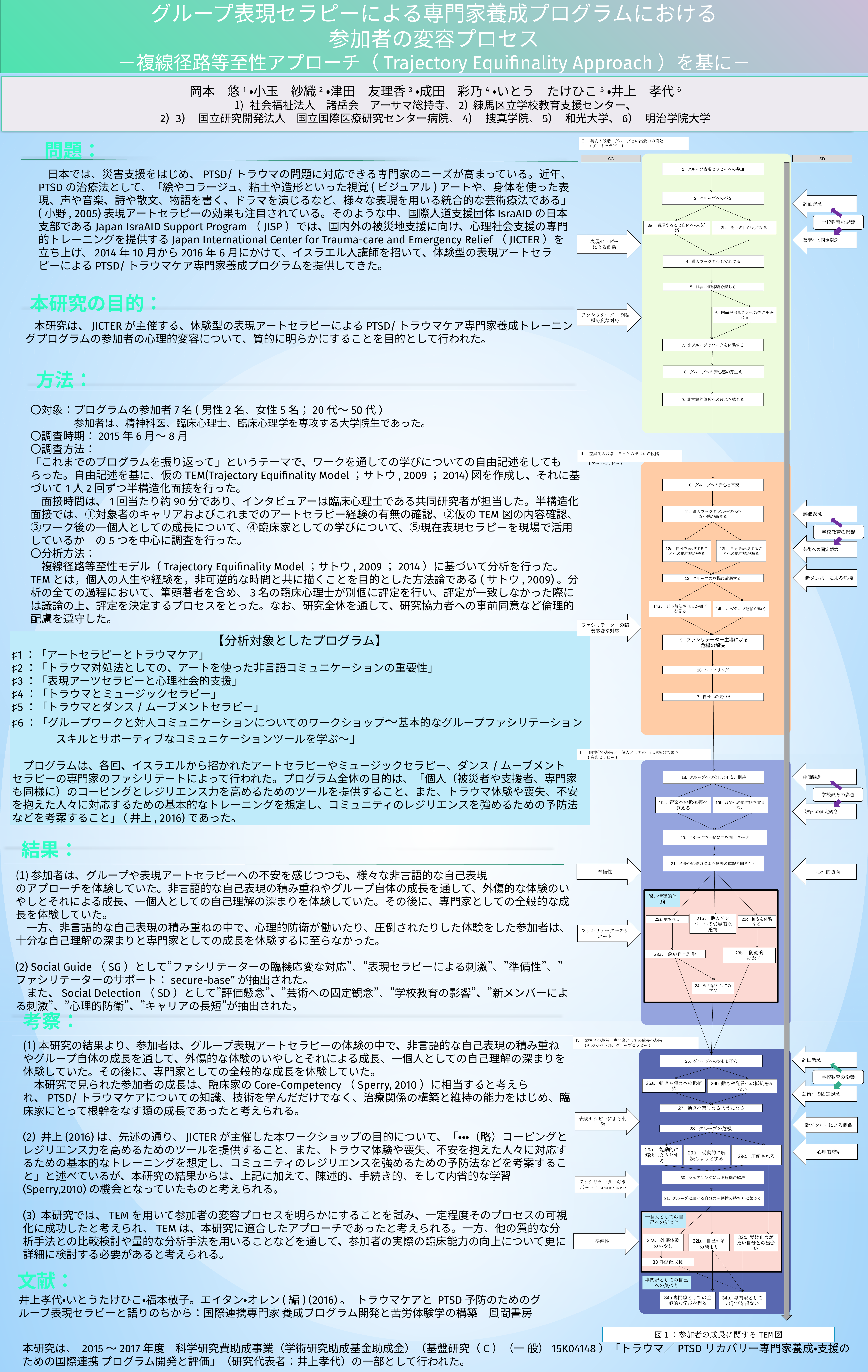

グループ表現セラピーによる専門家養成プログラムにおける
参加者の変容プロセス
－複線径路等至性アプローチ（Trajectory Equifinality Approach）を基に－
岡本　悠1・小玉　紗織2・津田　友理香3・成田　彩乃4・いとう　たけひこ5・井上　孝代6
社会福祉法人　諸岳会　アーサマ総持寺、2) 練馬区立学校教育支援センター、
3)　国立研究開発法人　国立国際医療研究センター病院、4)　捜真学院、5)　和光大学、6)　明治学院大学
問題：

Ⅰ　契約の段階／グループとの出会いの段階
　　(アートセラピー)

SG
SD
1. グループ表現セラピーへの参加
評価懸念
2. グループへの不安

学校教育の影響
3a　表現すること自体への抵抗感
3b　周囲の目が気になる
芸術への固定観念

表現セラピー
による刺激
4. 導入ワークで少し安心する
5. 非言語的体験を楽しむ
ファシリテーターの臨機応変な対応
6. 内面が出ることへの怖さを感じる
7. 小グループのワークを体験する
8. グループへの安心感の芽生え
9. 非言語的体験への疲れを感じる

　日本では、災害支援をはじめ、PTSD/トラウマの問題に対応できる専門家のニーズが高まっている。近年、PTSDの治療法として、「絵やコラージュ、粘土や造形といった視覚(ビジュアル)アートや、身体を使った表現、声や音楽、詩や散文、物語を書く、ドラマを演じるなど、様々な表現を用いる統合的な芸術療法である」(小野, 2005)表現アートセラピーの効果も注目されている。そのような中、国際人道支援団体IsraAIDの日本支部であるJapan IsraAID Support Program（JISP）では、国内外の被災地支援に向け、心理社会支援の専門的トレーニングを提供するJapan International Center for Trauma-care and Emergency Relief（JICTER）を立ち上げ、2014年10月から2016年6月にかけて、イスラエル人講師を招いて、体験型の表現アートセラピーによるPTSD/トラウマケア専門家養成プログラムを提供してきた。
本研究の目的：
　本研究は、JICTERが主催する、体験型の表現アートセラピーによるPTSD/トラウマケア専門家養成トレーニングプログラムの参加者の心理的変容について、質的に明らかにすることを目的として行われた。
方法：
〇対象：プログラムの参加者7名(男性2名、女性5名；20代～50代)
　　　　参加者は、精神科医、臨床心理士、臨床心理学を専攻する大学院生であった。
〇調査時期：2015年6月～8月
〇調査方法：
「これまでのプログラムを振り返って」というテーマで、ワークを通しての学びについての自由記述をしてもらった。自由記述を基に、仮のTEM(Trajectory Equifinality Model；サトウ, 2009；2014)図を作成し、それに基づいて1人2回ずつ半構造化面接を行った。
　面接時間は、1回当たり約90分であり、インタビュアーは臨床心理士である共同研究者が担当した。半構造化面接では、①対象者のキャリアおよびこれまでのアートセラピー経験の有無の確認、②仮のTEM図の内容確認、③ワーク後の一個人としての成長について、④臨床家としての学びについて、⑤現在表現セラピーを現場で活用しているか　の5つを中心に調査を行った。
〇分析方法：
　複線径路等至性モデル（Trajectory Equifinality Model；サトウ, 2009；2014）に基づいて分析を行った。 TEMとは，個人の人生や経験を，非可逆的な時間と共に描くことを目的とした方法論である(サトウ, 2009)。分析の全ての過程において、筆頭著者を含め、3名の臨床心理士が別個に評定を行い、評定が一致しなかった際には議論の上、評定を決定するプロセスをとった。なお、研究全体を通して、研究協力者への事前同意など倫理的配慮を遵守した。

【分析対象としたプログラム】
♯1：「アートセラピーとトラウマケア」
♯2：「トラウマ対処法としての、アートを使った非言語コミュニケーションの重要性」
♯3：「表現アーツセラピーと心理社会的支援」
♯4：「トラウマとミュージックセラピー」
♯5：「トラウマとダンス/ムーブメントセラピー」
♯6：「グループワークと対人コミュニケーションについてのワークショップ～基本的なグループファシリテーション
　　　　スキルとサポーティブなコミュニケーションツールを学ぶ〜」

　プログラムは、各回、イスラエルから招かれたアートセラピーやミュージックセラピー、ダンス/ムーブメント
セラピーの専門家のファシリテートによって行われた。プログラム全体の目的は、「個人（被災者や支援者、専門家も同様に）のコーピングとレジリエンス力を高めるためのツールを提供すること、また、トラウマ体験や喪失、不安を抱えた人々に対応するための基本的なトレーニングを想定し、コミュニティのレジリエンスを強めるための予防法などを考案すること」(井上, 2016)であった。
Ⅱ　差異化の段階／自己との出会いの段階
　　(アートセラピー)

10. グループへの安心と不安
評価懸念
11. 導入ワークでグループへの
安心感が高まる

学校教育の影響
芸術への固定観念

12a. 自分を表現することへの抵抗感が残る
12b. 自分を表現することへの抵抗感が減る
新メンバーによる危機
13. グループの危機に遭遇する
14a. どう解決されるか様子を見る
14b. ネガティブ感情が動く
ファシリテーターの臨機応変な対応
15. ファシリテーター主導による
危機の解決
16. シェアリング
17. 自分への気づき
Ⅲ　個性化の段階／一個人としての自己理解の深まり
(音楽セラピー)

評価懸念
18. グループへの安心と不安、期待

学校教育の影響
19a. 音楽への抵抗感を覚える
19b.音楽への抵抗感を覚えない
芸術への固定観念

20. グループで一緒に曲を聞くワーク
21. 音楽の影響力により過去の体験と向き合う
準備性
心理的防衛

深い情緒的体験
21c. 怖さを体験する
22a.癒される
21b. 他のメンバーへの受容的な感情
ファシリテーターのサポート
23b. 防衛的
　　になる
23a. 深い自己理解
24. 専門家としての学び
結果：
参加者は、グループや表現アートセラピーへの不安を感じつつも、様々な非言語的な自己表現
のアプローチを体験していた。非言語的な自己表現の積み重ねやグループ自体の成長を通して、外傷的な体験のいやしとそれによる成長、一個人としての自己理解の深まりを体験していた。その後に、専門家としての全般的な成長を体験していた。
　一方、非言語的な自己表現の積み重ねの中で、心理的防衛が働いたり、圧倒されたりした体験をした参加者は、十分な自己理解の深まりと専門家としての成長を体験するに至らなかった。

(2) Social Guide（SG）として”ファシリテーターの臨機応変な対応”、”表現セラピーによる刺激”、”準備性”、”ファシリテーターのサポート：secure-base”が抽出された。
　また、Social Delection（SD）として”評価懸念”、”芸術への固定観念”、”学校教育の影響”、”新メンバーによる刺激”、”心理的防衛”、”キャリアの長短”が抽出された。

考察：
本研究の結果より、参加者は、グループ表現アートセラピーの体験の中で、非言語的な自己表現の積み重ね
やグループ自体の成長を通して、外傷的な体験のいやしとそれによる成長、一個人としての自己理解の深まりを体験していた。その後に、専門家としての全般的な成長を体験していた。
　本研究で見られた参加者の成長は、臨床家のCore-Competency（Sperry, 2010）に相当すると考えられ、PTSD/トラウマケアについての知識、技術を学んだだけでなく、治療関係の構築と維持の能力をはじめ、臨床家にとって根幹をなす類の成長であったと考えられる。

(2) 井上(2016)は、先述の通り、JICTERが主催した本ワークショップの目的について、「・・・（略）コーピングとレジリエンス力を高めるためのツールを提供すること、また、トラウマ体験や喪失、不安を抱えた人々に対応するための基本的なトレーニングを想定し、コミュニティのレジリエンスを強めるための予防法などを考案すること」と述べているが、本研究の結果からは、上記に加えて、陳述的、手続き的、そして内省的な学習(Sperry,2010)の機会となっていたものと考えられる。

(3) 本研究では、TEMを用いて参加者の変容プロセスを明らかにすることを試み、一定程度そのプロセスの可視化に成功したと考えられ、TEMは、本研究に適合したアプローチであったと考えられる。一方、他の質的な分析手法との比較検討や量的な分析手法を用いることなどを通して、参加者の実際の臨床能力の向上について更に詳細に検討する必要があると考えられる。

Ⅳ　親密さの段階／専門家としての成長の段階
　　(ﾀﾞﾝｽ･ﾑｰﾌﾞﾒﾝﾄ、グループセラピー)
評価懸念

25. グループへの安心と不安

学校教育の影響
26a. 動きや発言への抵抗感
26b.動きや発言への抵抗感がない
芸術への固定観念

27. 動きを楽しめるようになる
表現セラピーによる刺激
新メンバーによる刺激
28. グループの危機
心理的防衛
29c. 圧倒される
29a. 能動的に解決しようとする
29b. 受動的に解決しようとする
ファシリテーターのサポート：secure-base
30. シェアリングによる危機の解決
31. グループにおける自分の関係性の持ち方に気づく

一個人としての自己への気づき
準備性
32a. 外傷体験のいやし
32b. 自己理解の深まり
32c. 受け止めがたい自分との出会い
33外傷後成長
専門家としての自己への気づき
34a専門家としての全般的な学びを得る
34b. 専門家としての学びを得ない

文献：
井上孝代・いとうたけひこ・福本敬子。エイタン・オレン(編) (2016)｡　トラウマケアと PTSD予防のためのグループ表現セラピーと語りのちから：国際連携専門家 養成プログラム開発と苦労体験学の構築　風間書房
図1：参加者の成長に関するTEM図
本研究は、 2015～2017年度　科学研究費助成事業（学術研究助成基金助成金）（基盤研究（C）（一 般）15K04148）「トラウマ／PTSDリカバリー専門家養成・支援のための国際連携 プログラム開発と評価」（研究代表者：井上孝代）の一部として行われた。